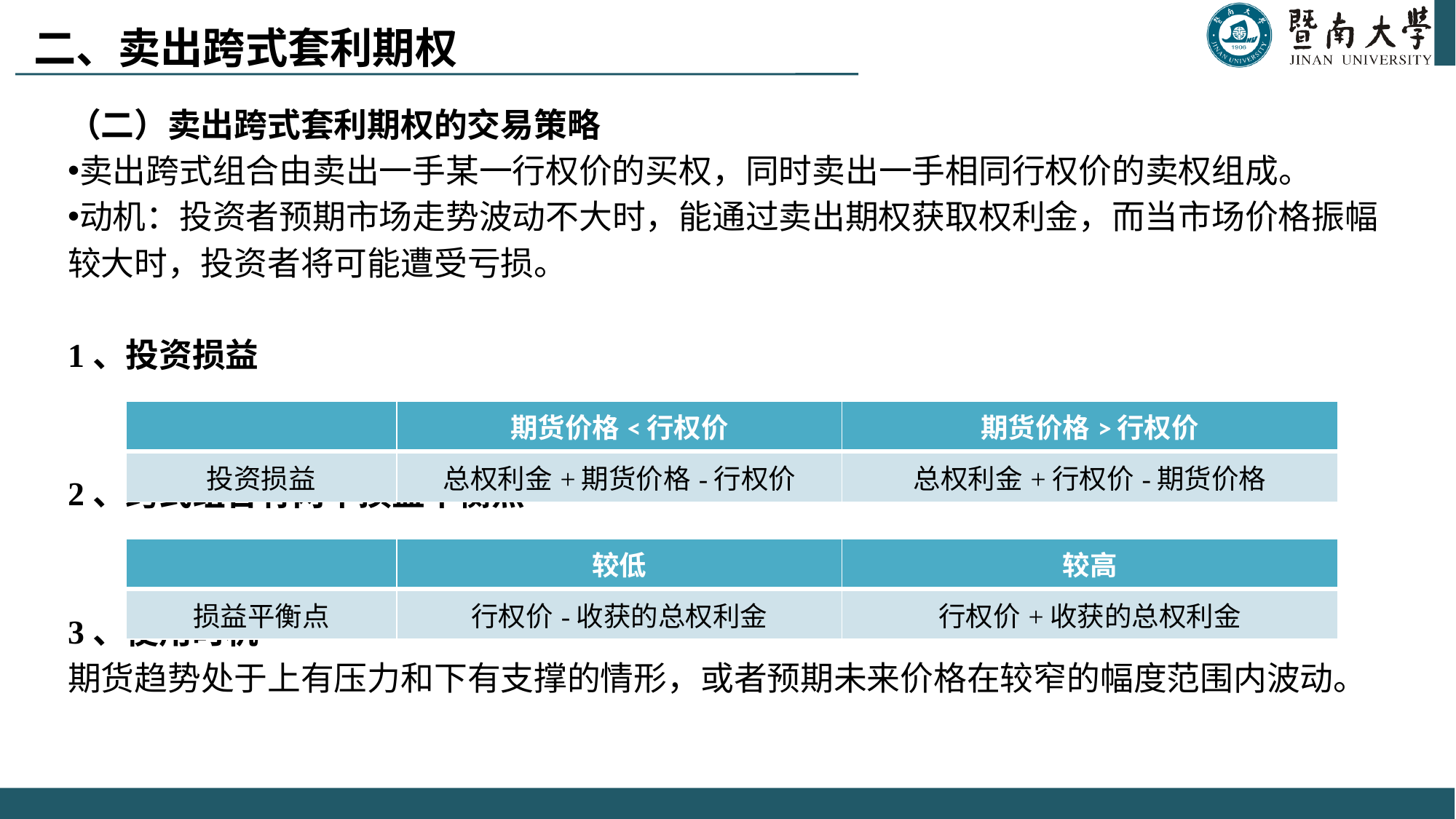

二、卖出跨式套利期权
（二）卖出跨式套利期权的交易策略
卖出跨式组合由卖出一手某一行权价的买权，同时卖出一手相同行权价的卖权组成。
动机：投资者预期市场走势波动不大时，能通过卖出期权获取权利金，而当市场价格振幅较大时，投资者将可能遭受亏损。

1、投资损益

2、跨式组合有两个损益平衡点

3、使用时机
期货趋势处于上有压力和下有支撑的情形，或者预期未来价格在较窄的幅度范围内波动。
|  | 期货价格<行权价 | 期货价格>行权价 |
| --- | --- | --- |
| 投资损益 | 总权利金+期货价格-行权价 | 总权利金+行权价-期货价格 |
|  | 较低 | 较高 |
| --- | --- | --- |
| 损益平衡点 | 行权价-收获的总权利金 | 行权价+收获的总权利金 |